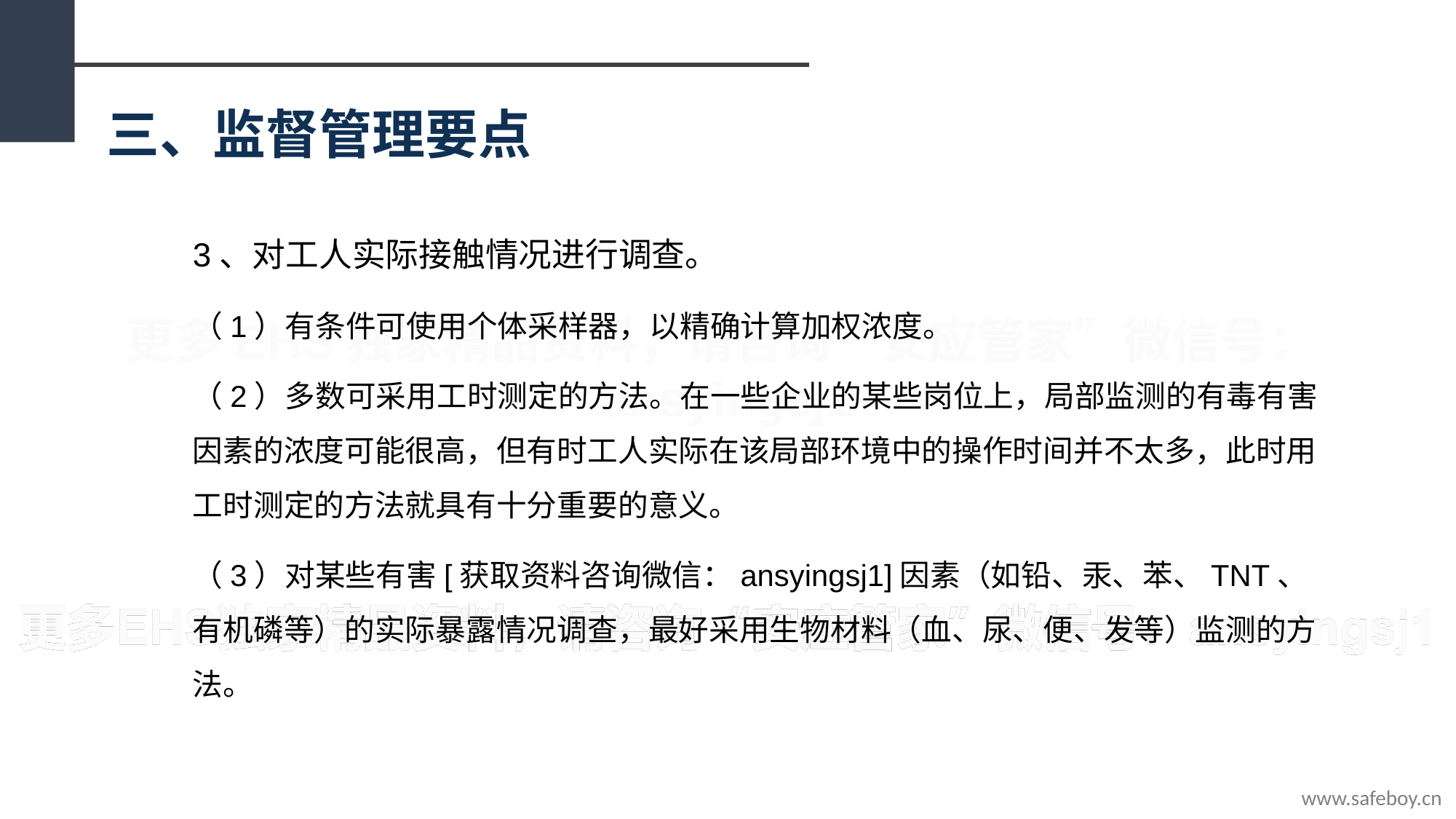

三、监督管理要点
3、对工人实际接触情况进行调查。
（1）有条件可使用个体采样器，以精确计算加权浓度。
（2）多数可采用工时测定的方法。在一些企业的某些岗位上，局部监测的有毒有害因素的浓度可能很高，但有时工人实际在该局部环境中的操作时间并不太多，此时用工时测定的方法就具有十分重要的意义。
（3）对某些有害[获取资料咨询微信：ansyingsj1]因素（如铅、汞、苯、TNT、有机磷等）的实际暴露情况调查，最好采用生物材料（血、尿、便、发等）监测的方法。